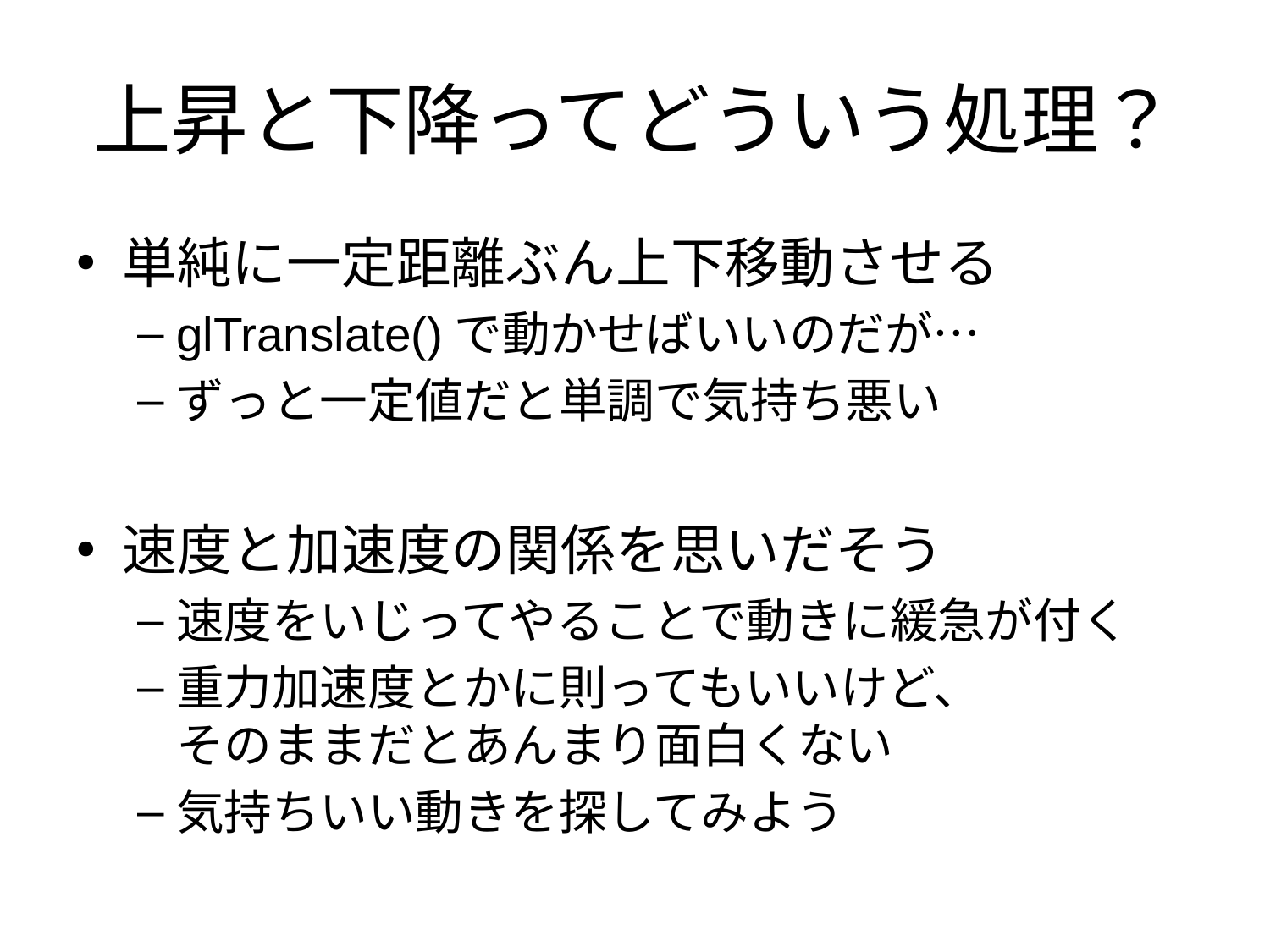

# 上昇と下降ってどういう処理？
単純に一定距離ぶん上下移動させる
glTranslate()で動かせばいいのだが…
ずっと一定値だと単調で気持ち悪い

速度と加速度の関係を思いだそう
速度をいじってやることで動きに緩急が付く
重力加速度とかに則ってもいいけど、
そのままだとあんまり面白くない
気持ちいい動きを探してみよう